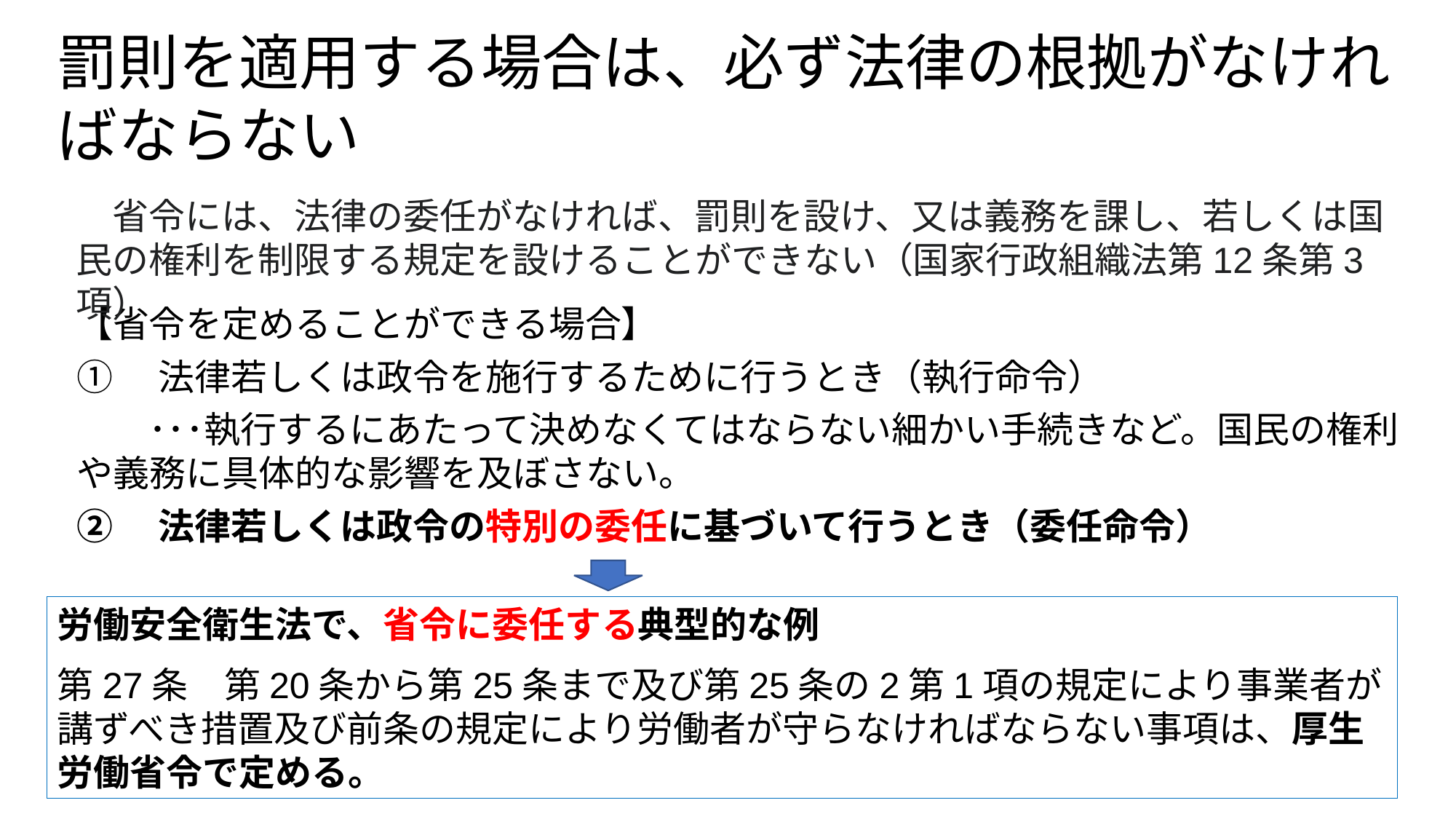

罰則を適用する場合は、必ず法律の根拠がなければならない
　省令には、法律の委任がなければ、罰則を設け、又は義務を課し、若しくは国民の権利を制限する規定を設けることができない（国家行政組織法第12条第3項）
【省令を定めることができる場合】
①　法律若しくは政令を施行するために行うとき（執行命令）
　　･･･執行するにあたって決めなくてはならない細かい手続きなど。国民の権利や義務に具体的な影響を及ぼさない。
②　法律若しくは政令の特別の委任に基づいて行うとき（委任命令）

労働安全衛生法で、省令に委任する典型的な例

第27条　第20条から第25条まで及び第25条の2第1項の規定により事業者が講ずべき措置及び前条の規定により労働者が守らなければならない事項は、厚生労働省令で定める。